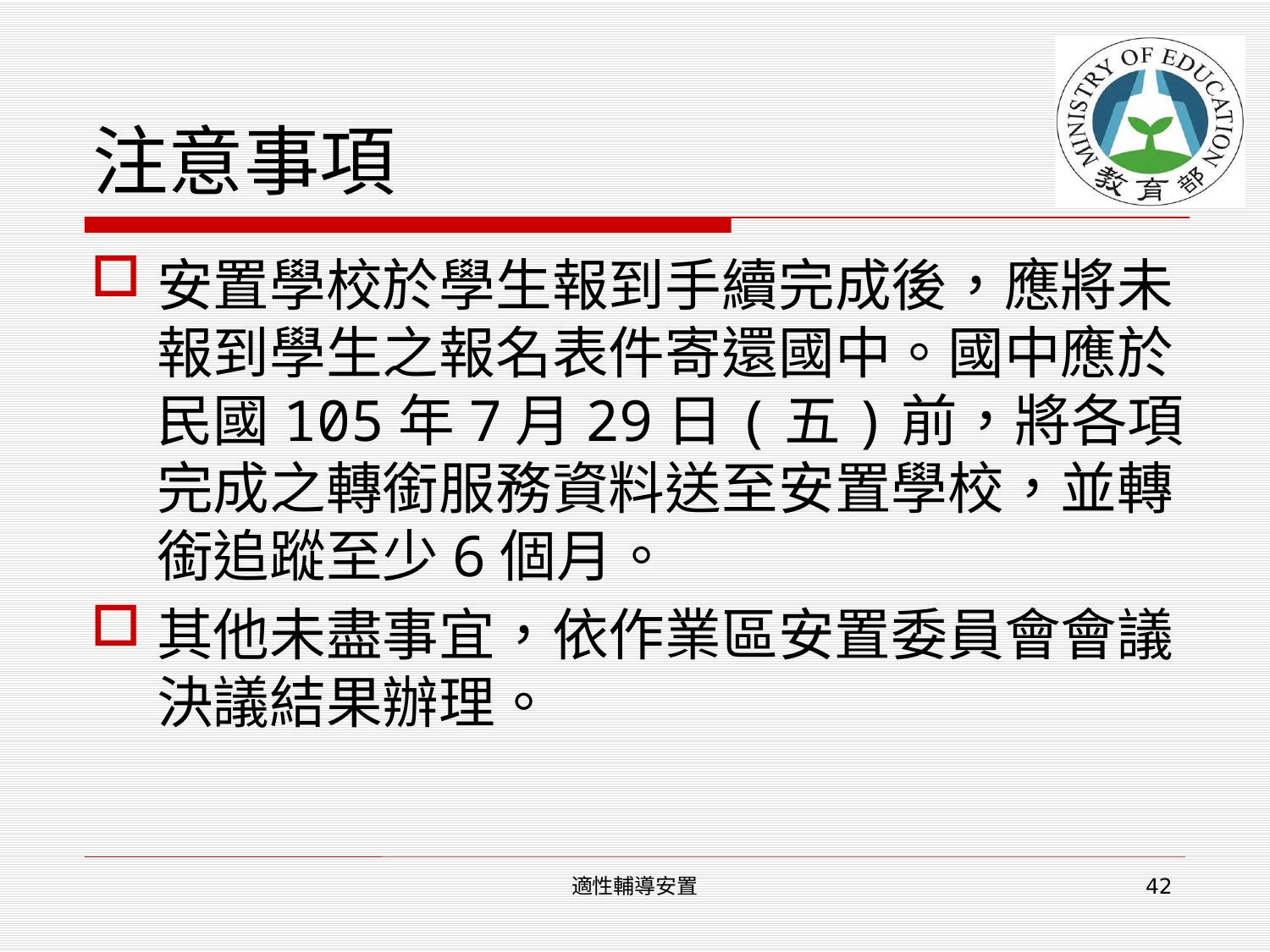

注意事項
安置學校於學生報到手續完成後，應將未報到學生之報名表件寄還國中。國中應於民國105年7月29日(五)前，將各項完成之轉銜服務資料送至安置學校，並轉銜追蹤至少6個月。
其他未盡事宜，依作業區安置委員會會議決議結果辦理。
適性輔導安置
42